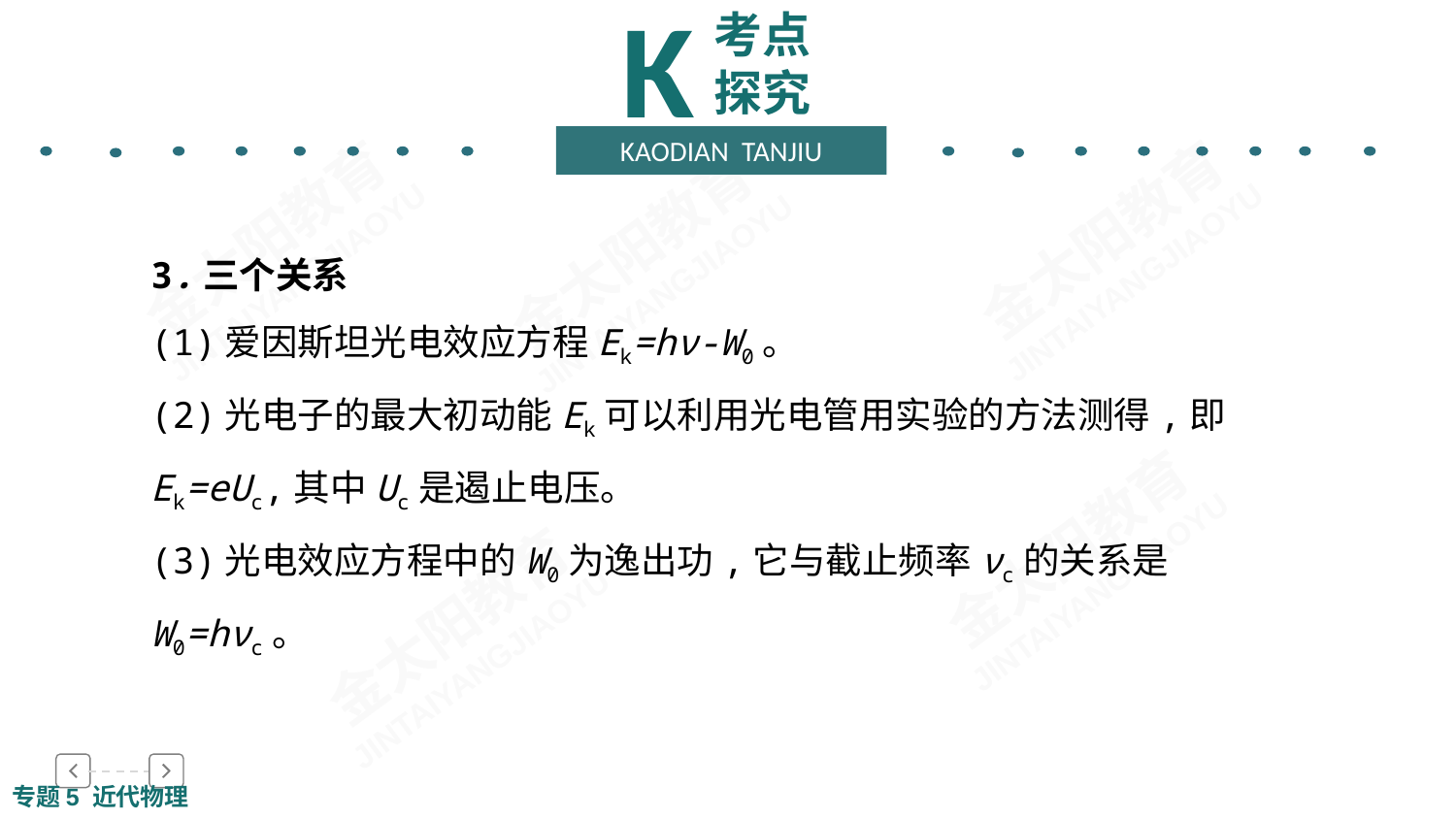

K
考点探究
KAODIAN  TANJIU

3.三个关系
(1)爱因斯坦光电效应方程Ek=hν-W0。
(2)光电子的最大初动能Ek可以利用光电管用实验的方法测得,即Ek=eUc,其中Uc是遏止电压。
(3)光电效应方程中的W0为逸出功,它与截止频率νc的关系是W0=hνc。